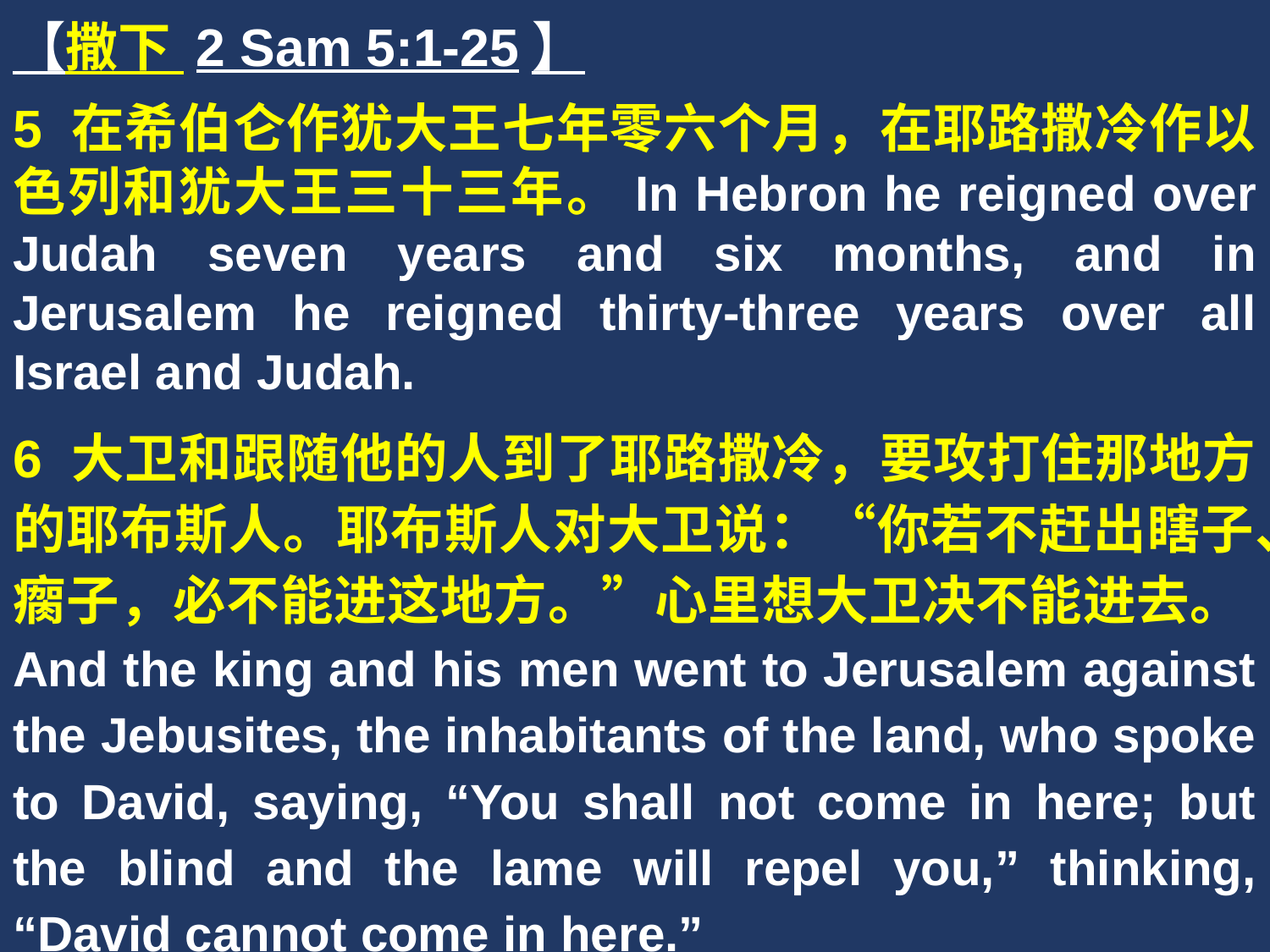

【撒下 2 Sam 5:1-25】
5 在希伯仑作犹大王七年零六个月，在耶路撒冷作以色列和犹大王三十三年。In Hebron he reigned over Judah seven years and six months, and in Jerusalem he reigned thirty-three years over all Israel and Judah.
6 大卫和跟随他的人到了耶路撒冷，要攻打住那地方的耶布斯人。耶布斯人对大卫说：“你若不赶出瞎子、瘸子，必不能进这地方。”心里想大卫决不能进去。And the king and his men went to Jerusalem against the Jebusites, the inhabitants of the land, who spoke to David, saying, “You shall not come in here; but the blind and the lame will repel you,” thinking, “David cannot come in here.”